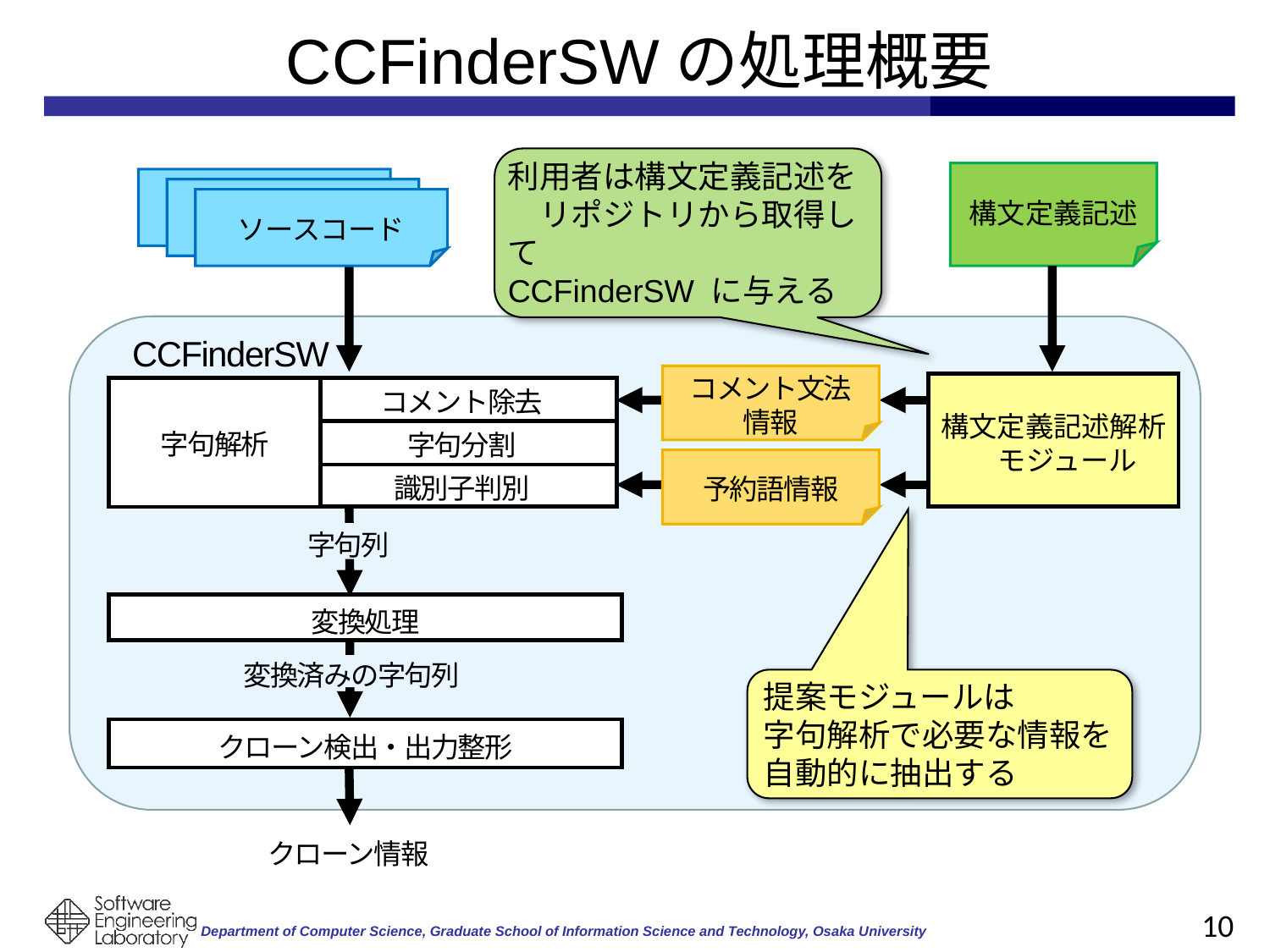

# CCFinderSWの処理概要
構文定義記述
Source Code
Source Code
ソースコード
利用者は構文定義記述を　リポジトリから取得して
CCFinderSW に与える

CCFinderSW
コメント文法
情報

予約語情報

構文定義記述解析　モジュール

コメント除去

字句解析
字句分割
識別子判別

字句列
変換処理

変換済みの字句列
提案モジュールは
字句解析で必要な情報を自動的に抽出する
クローン検出・出力整形

クローン情報
10